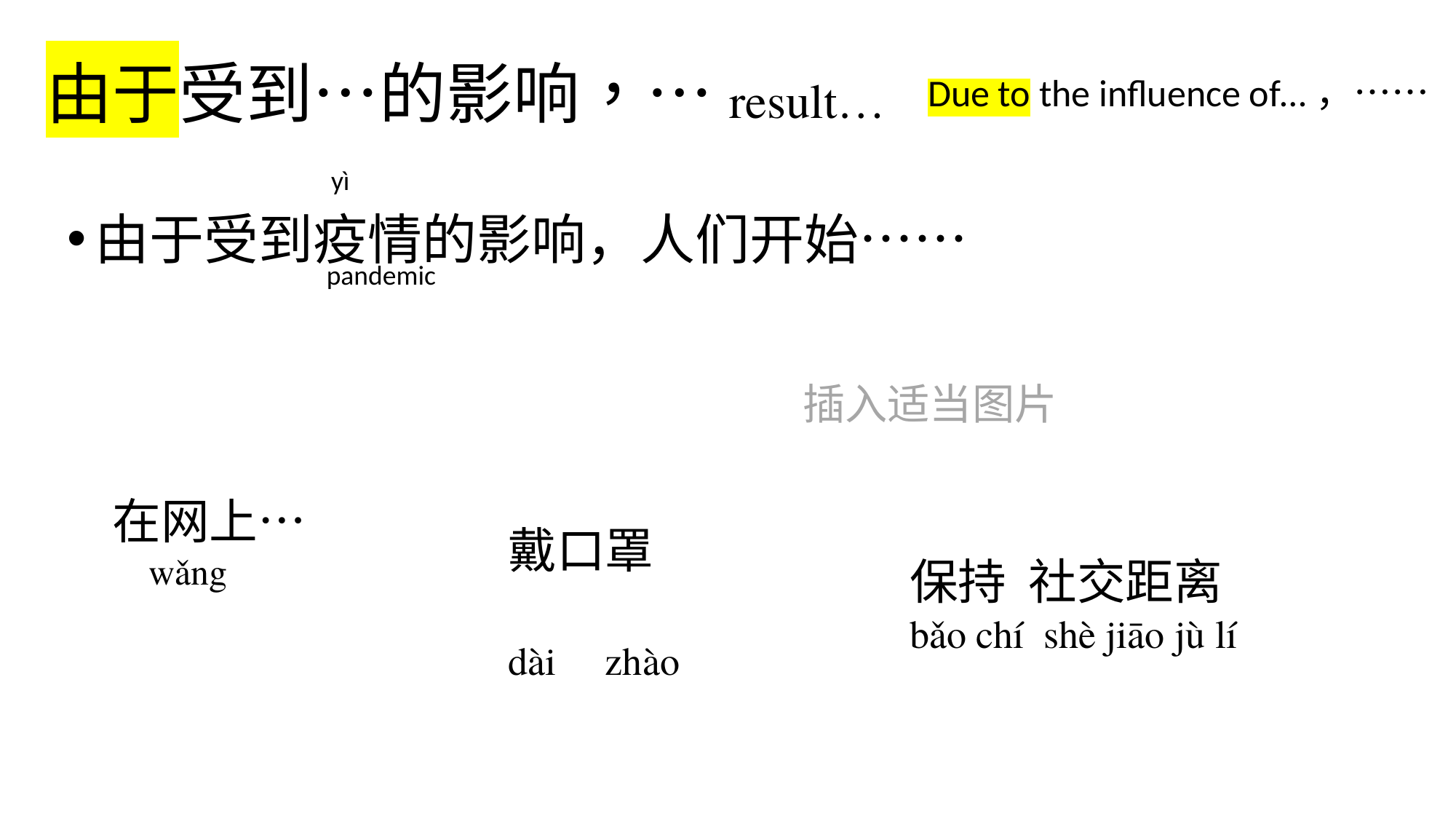

由于受到…的影响，…result…
Due to the influence of…，……
yì
由于受到疫情的影响，人们开始⋯⋯
pandemic
插入适当图片
在网上⋯
   wǎng
戴口罩
dài     zhào
保持  社交距离
bǎo chí  shè jiāo jù lí